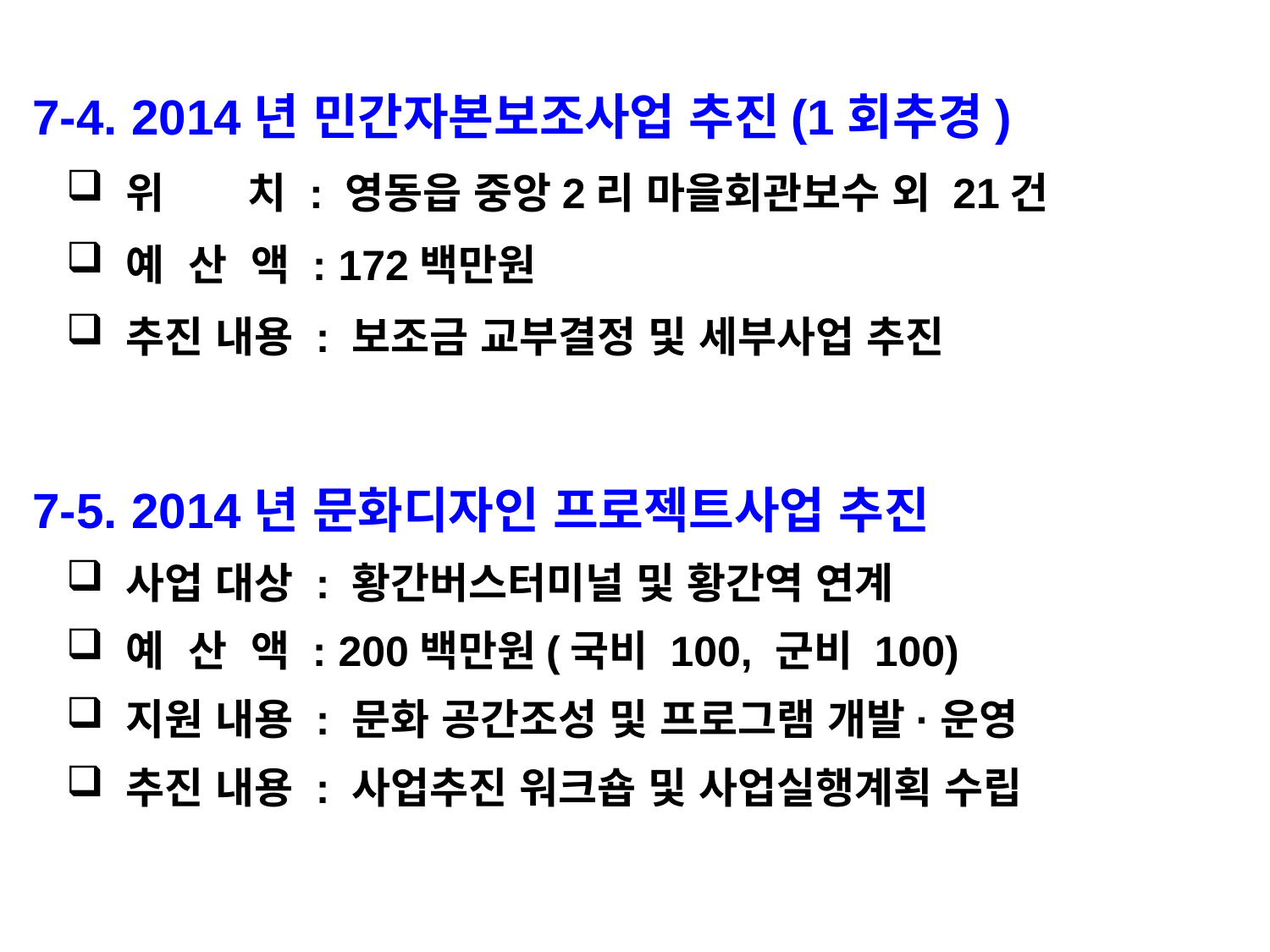

7-4. 2014년 민간자본보조사업 추진(1회추경)
 위       치 : 영동읍 중앙2리 마을회관보수 외 21건
 예  산  액 : 172백만원
 추진 내용 : 보조금 교부결정 및 세부사업 추진

7-5. 2014년 문화디자인 프로젝트사업 추진
 사업 대상 : 황간버스터미널 및 황간역 연계
 예  산  액 : 200백만원(국비 100, 군비 100)
 지원 내용 : 문화 공간조성 및 프로그램 개발·운영
 추진 내용 : 사업추진 워크숍 및 사업실행계획 수립